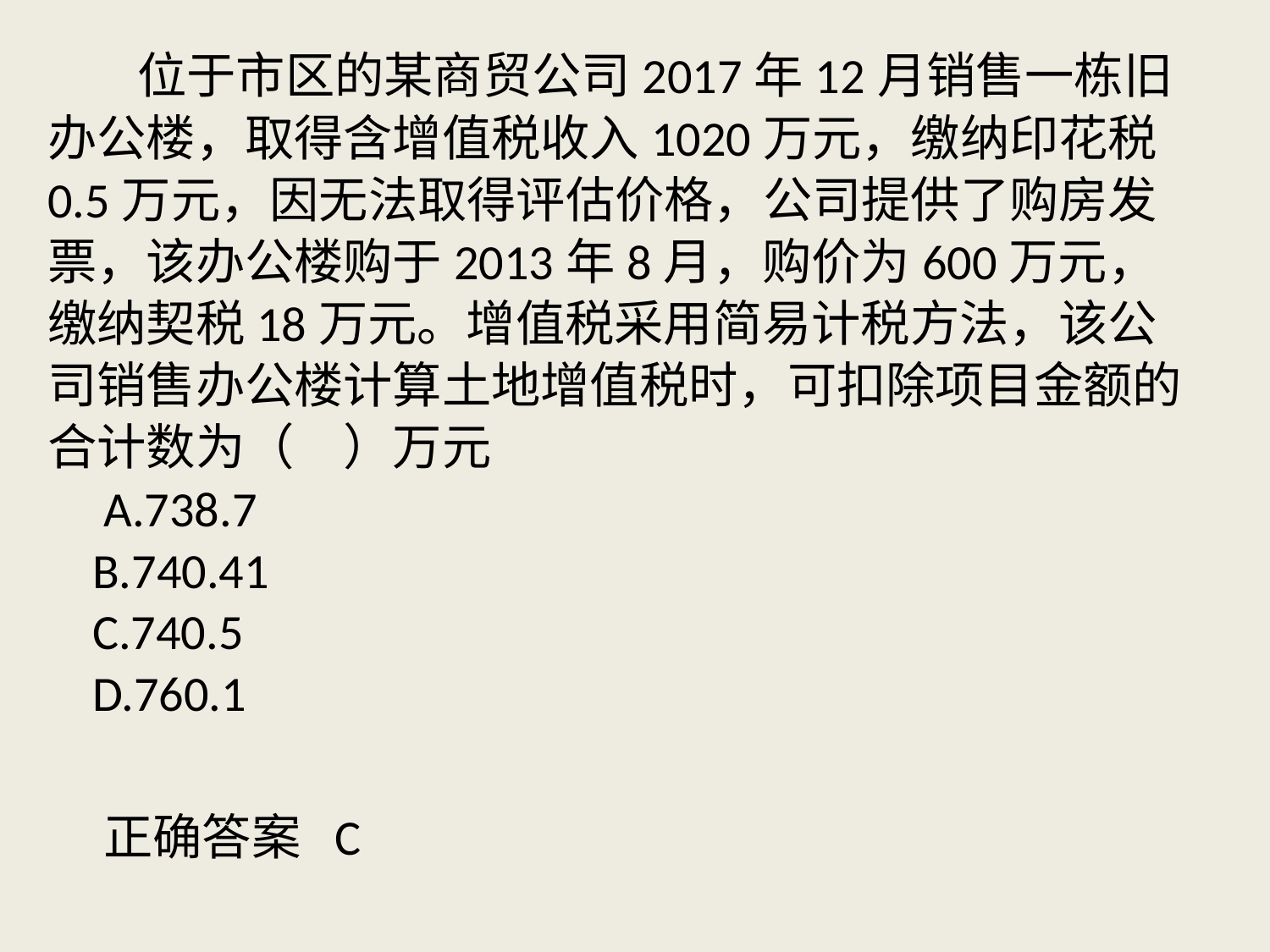

位于市区的某商贸公司2017年12月销售一栋旧办公楼，取得含增值税收入1020万元，缴纳印花税0.5万元，因无法取得评估价格，公司提供了购房发票，该办公楼购于2013年8月，购价为600万元，缴纳契税18万元。增值税采用简易计税方法，该公司销售办公楼计算土地增值税时，可扣除项目金额的合计数为（　）万元
    A.738.7
    B.740.41
    C.740.5
    D.760.1

    正确答案  C